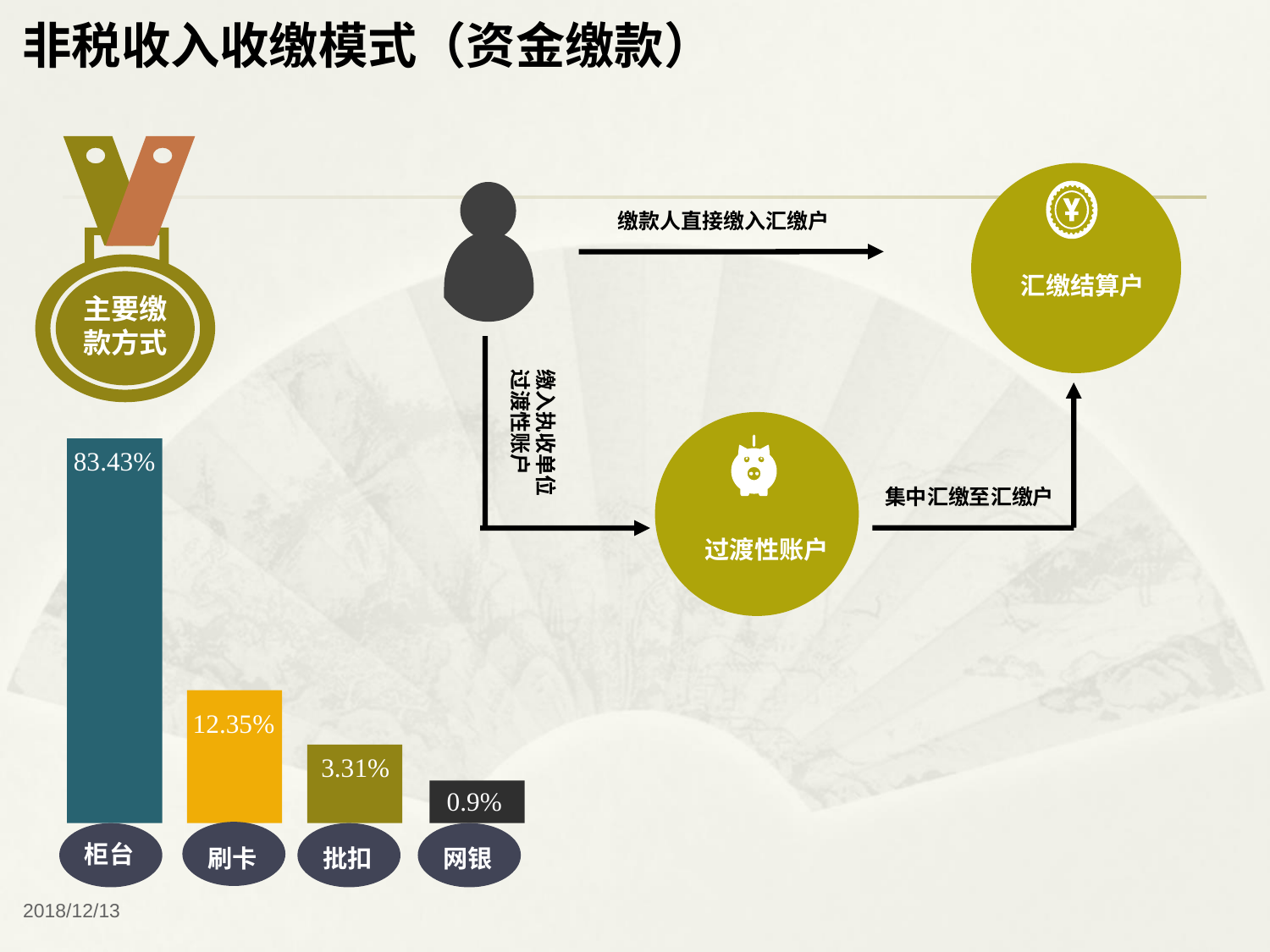

非税收入收缴模式（资金缴款）

主要缴
款方式

   汇缴结算户

缴款人直接缴入汇缴户

缴入执收单位过渡性账户

   过渡性账户

83.43%
集中汇缴至汇缴户

12.35%

3.31%
0.9%

刷卡

柜台

批扣

网银
2018/12/13